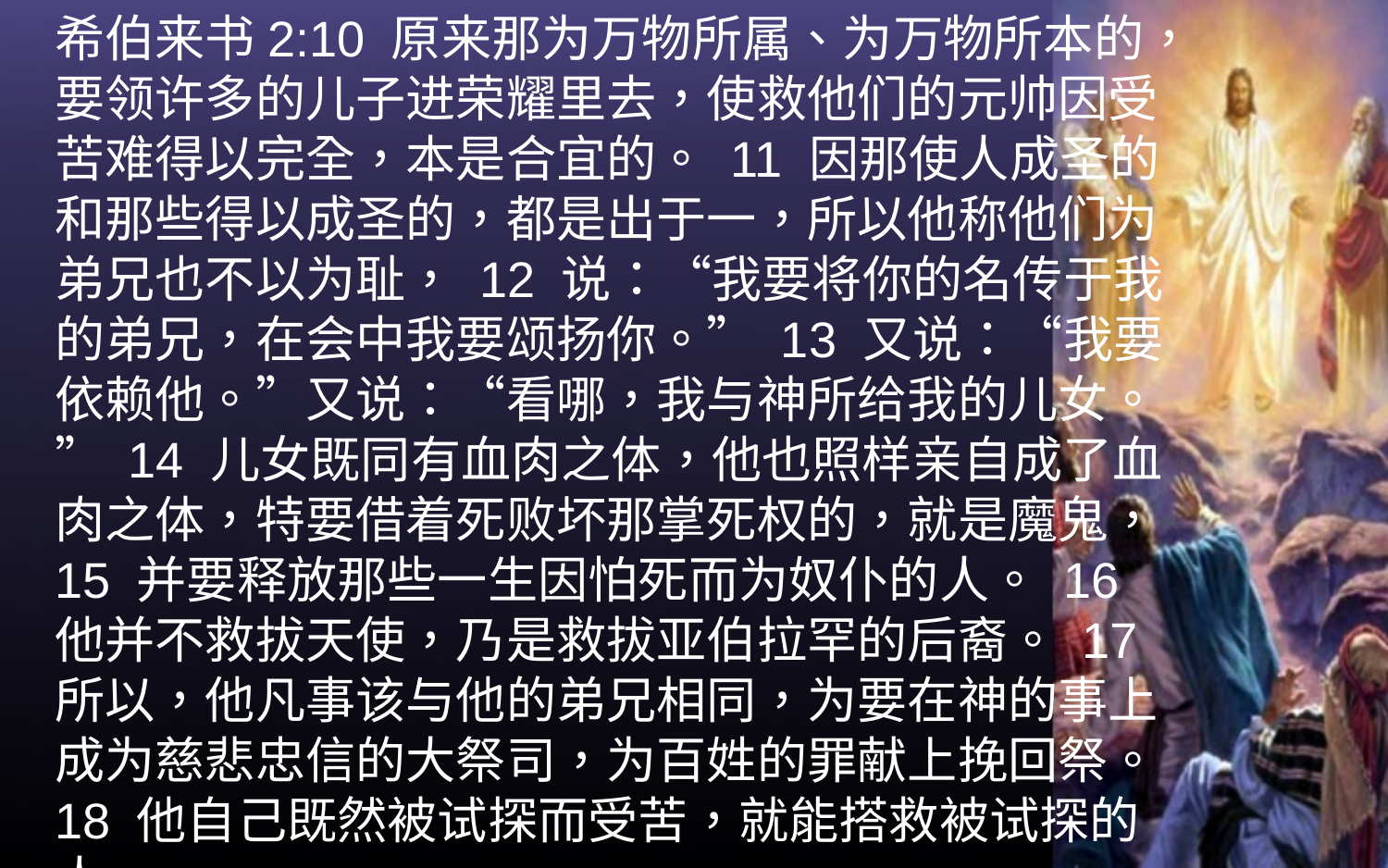

希伯来书2:10 原来那为万物所属、为万物所本的，要领许多的儿子进荣耀里去，使救他们的元帅因受苦难得以完全，本是合宜的。 11 因那使人成圣的和那些得以成圣的，都是出于一，所以他称他们为弟兄也不以为耻， 12 说：“我要将你的名传于我的弟兄，在会中我要颂扬你。” 13 又说：“我要依赖他。”又说：“看哪，我与神所给我的儿女。” 14 儿女既同有血肉之体，他也照样亲自成了血肉之体，特要借着死败坏那掌死权的，就是魔鬼， 15 并要释放那些一生因怕死而为奴仆的人。 16 他并不救拔天使，乃是救拔亚伯拉罕的后裔。 17 所以，他凡事该与他的弟兄相同，为要在神的事上成为慈悲忠信的大祭司，为百姓的罪献上挽回祭。 18 他自己既然被试探而受苦，就能搭救被试探的人。